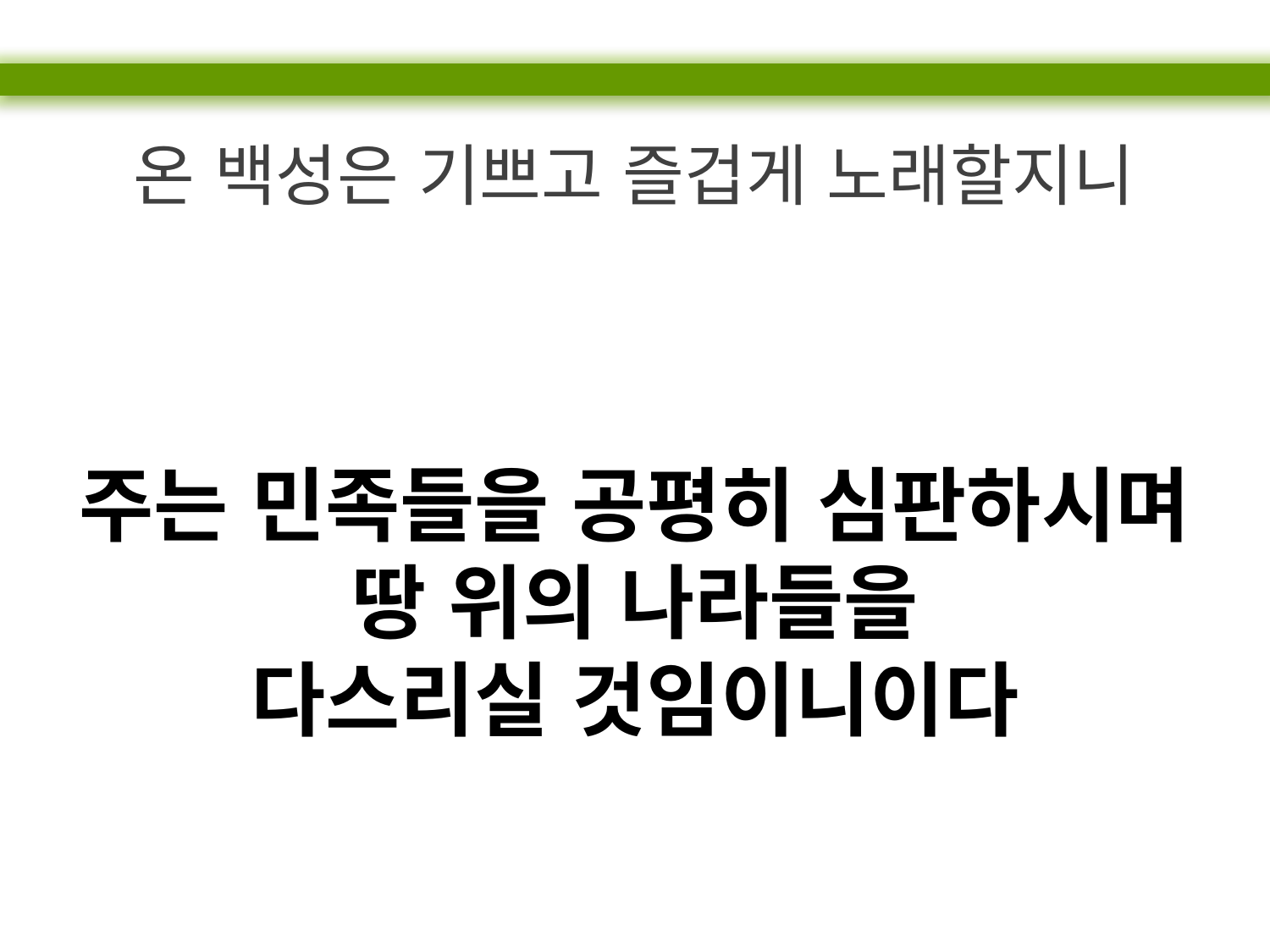

온 백성은 기쁘고 즐겁게 노래할지니
주는 민족들을 공평히 심판하시며
땅 위의 나라들을
다스리실 것임이니이다